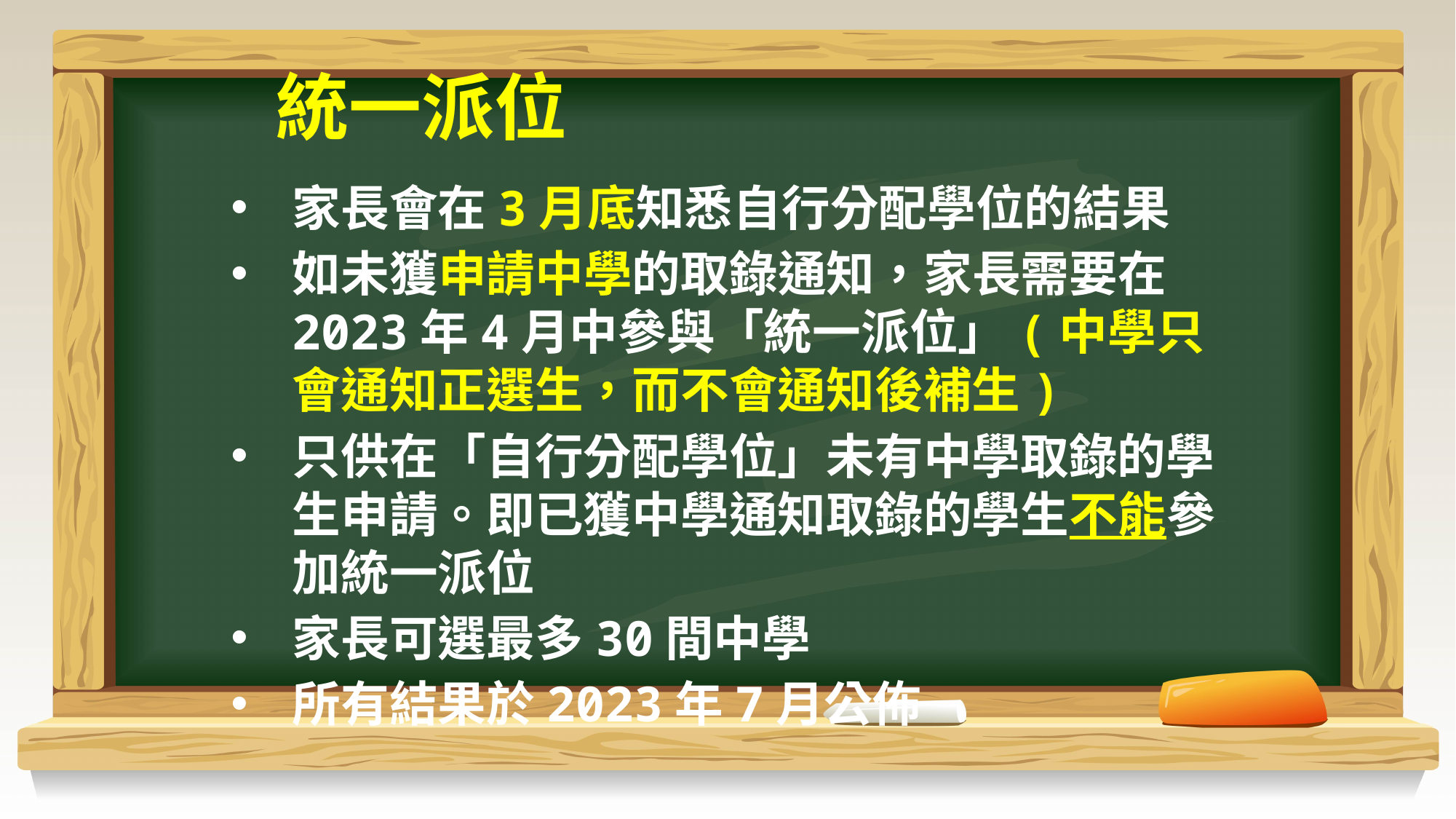

統一派位
家長會在3月底知悉自行分配學位的結果
如未獲申請中學的取錄通知，家長需要在2023年4月中參與「統一派位」(中學只會通知正選生，而不會通知後補生)
只供在「自行分配學位」未有中學取錄的學生申請。即已獲中學通知取錄的學生不能參加統一派位
家長可選最多30間中學
所有結果於2023年7月公佈